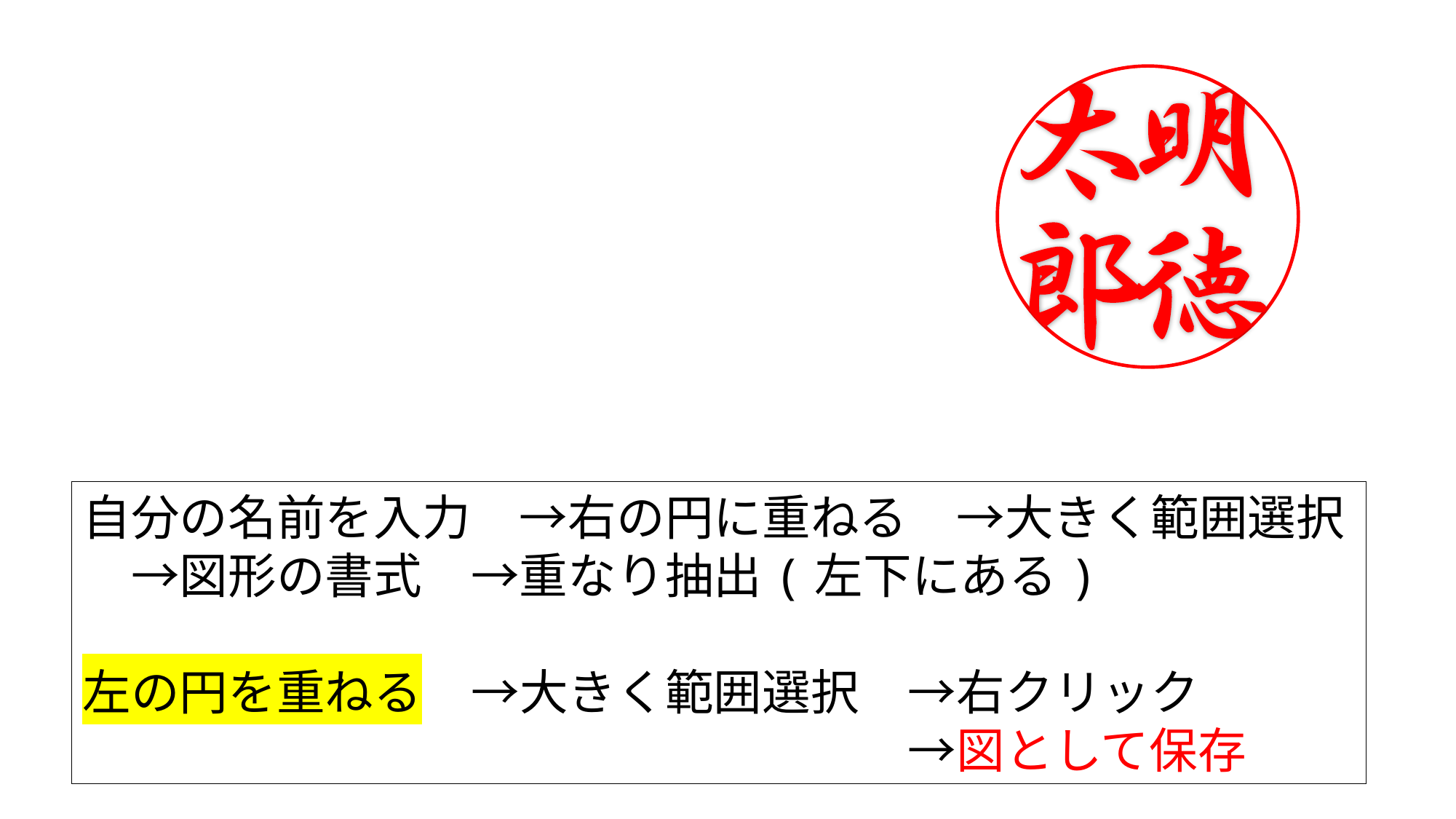

自分の名前を入力　→右の円に重ねる　→大きく範囲選択　→図形の書式　→重なり抽出(左下にある)

左の円を重ねる　→大きく範囲選択　→右クリック
　　　　　　　　　　　　　　　　　→図として保存